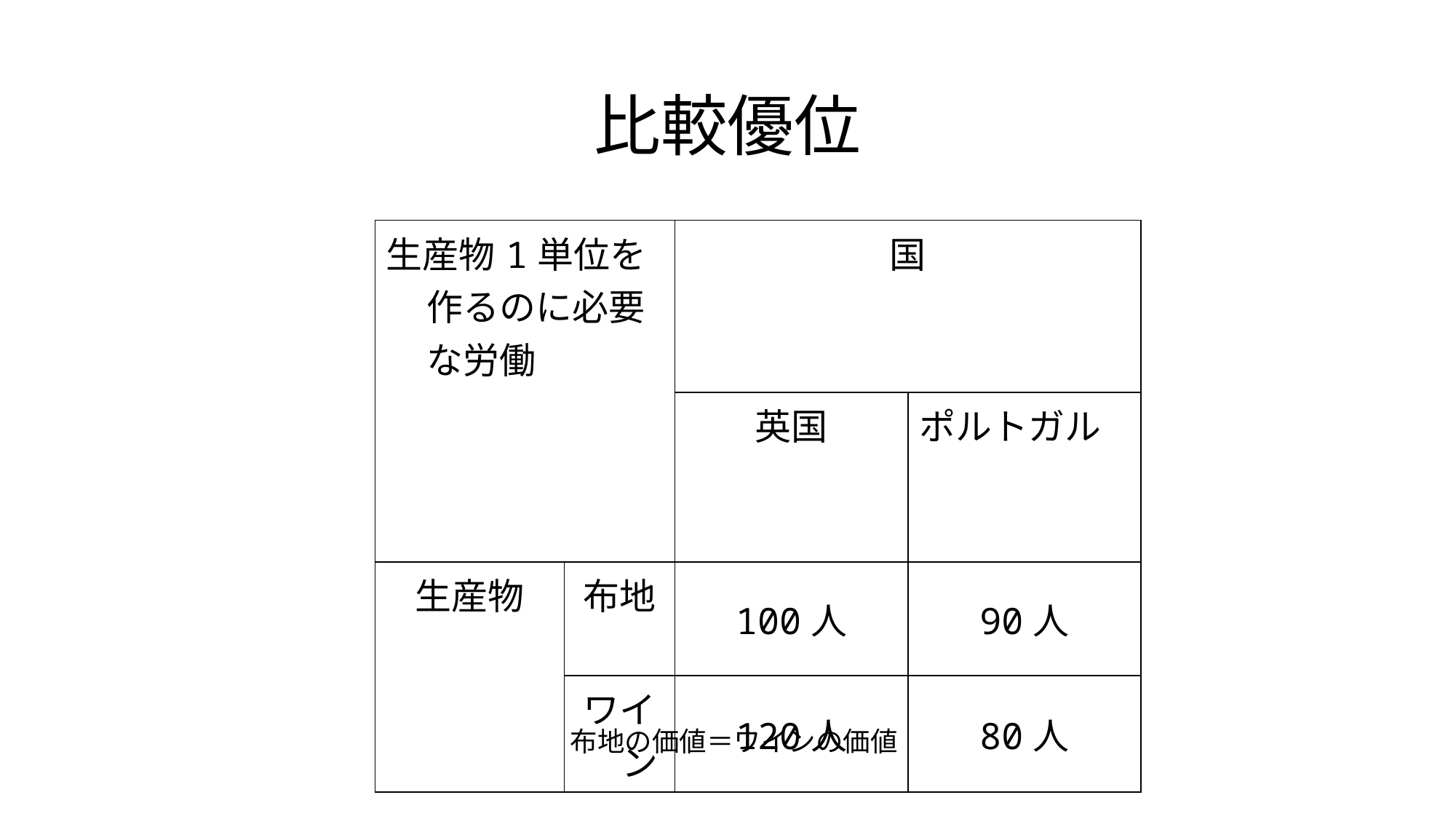

# 比較優位
| 生産物1単位を作るのに必要な労働 |  | 国 |  |
| --- | --- | --- | --- |
|  |  | 英国 | ポルトガル |
| 生産物 | 布地 | 100人 | 90人 |
|  | ワイン | 120人 | 80人 |
布地の価値＝ワインの価値